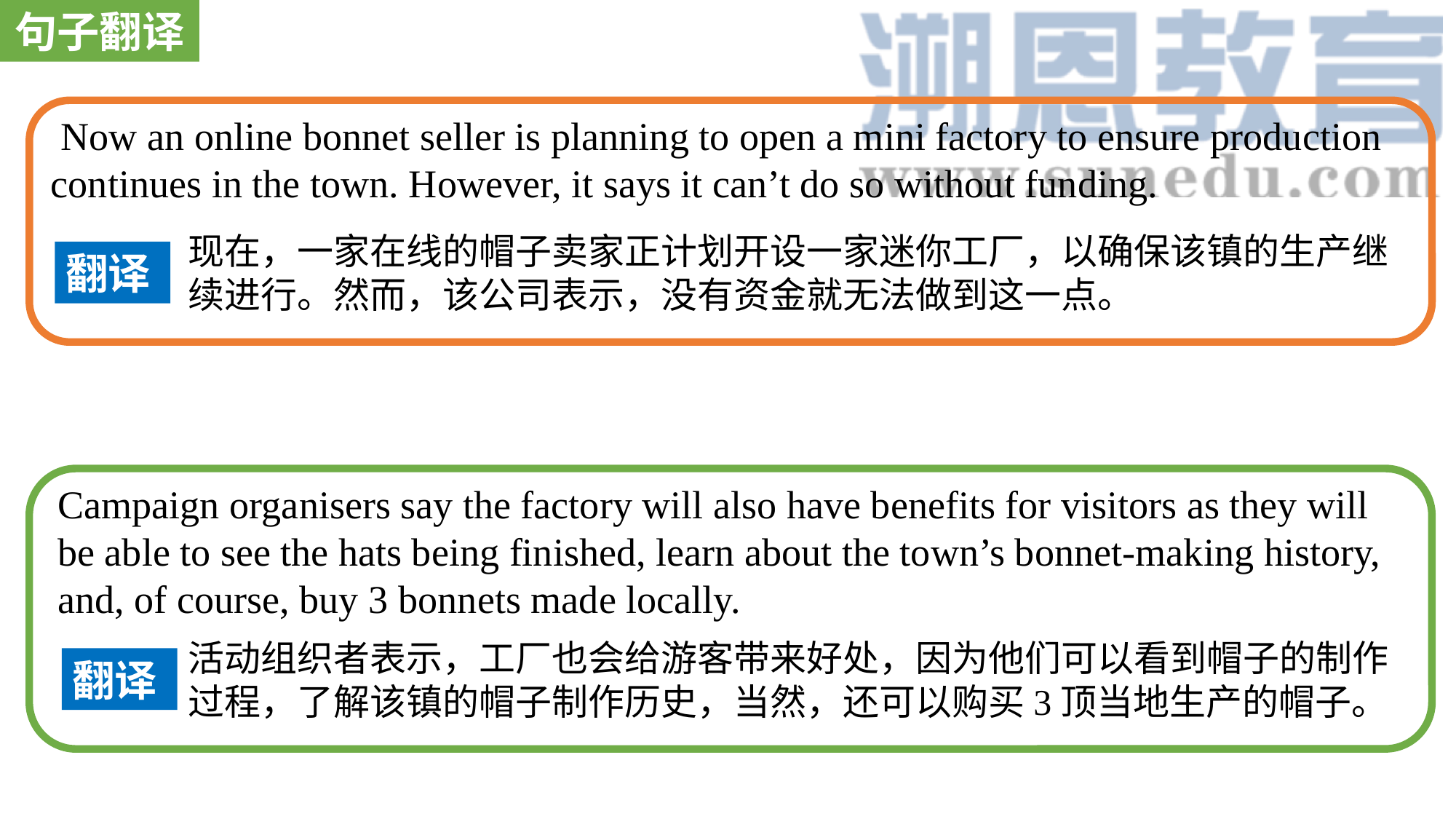

句子翻译

 Now an online bonnet seller is planning to open a mini factory to ensure production continues in the town. However, it says it can’t do so without funding.
现在，一家在线的帽子卖家正计划开设一家迷你工厂，以确保该镇的生产继续进行。然而，该公司表示，没有资金就无法做到这一点。
翻译

Campaign organisers say the factory will also have benefits for visitors as they will be able to see the hats being finished, learn about the town’s bonnet-making history, and, of course, buy 3 bonnets made locally.
活动组织者表示，工厂也会给游客带来好处，因为他们可以看到帽子的制作过程，了解该镇的帽子制作历史，当然，还可以购买3顶当地生产的帽子。
翻译